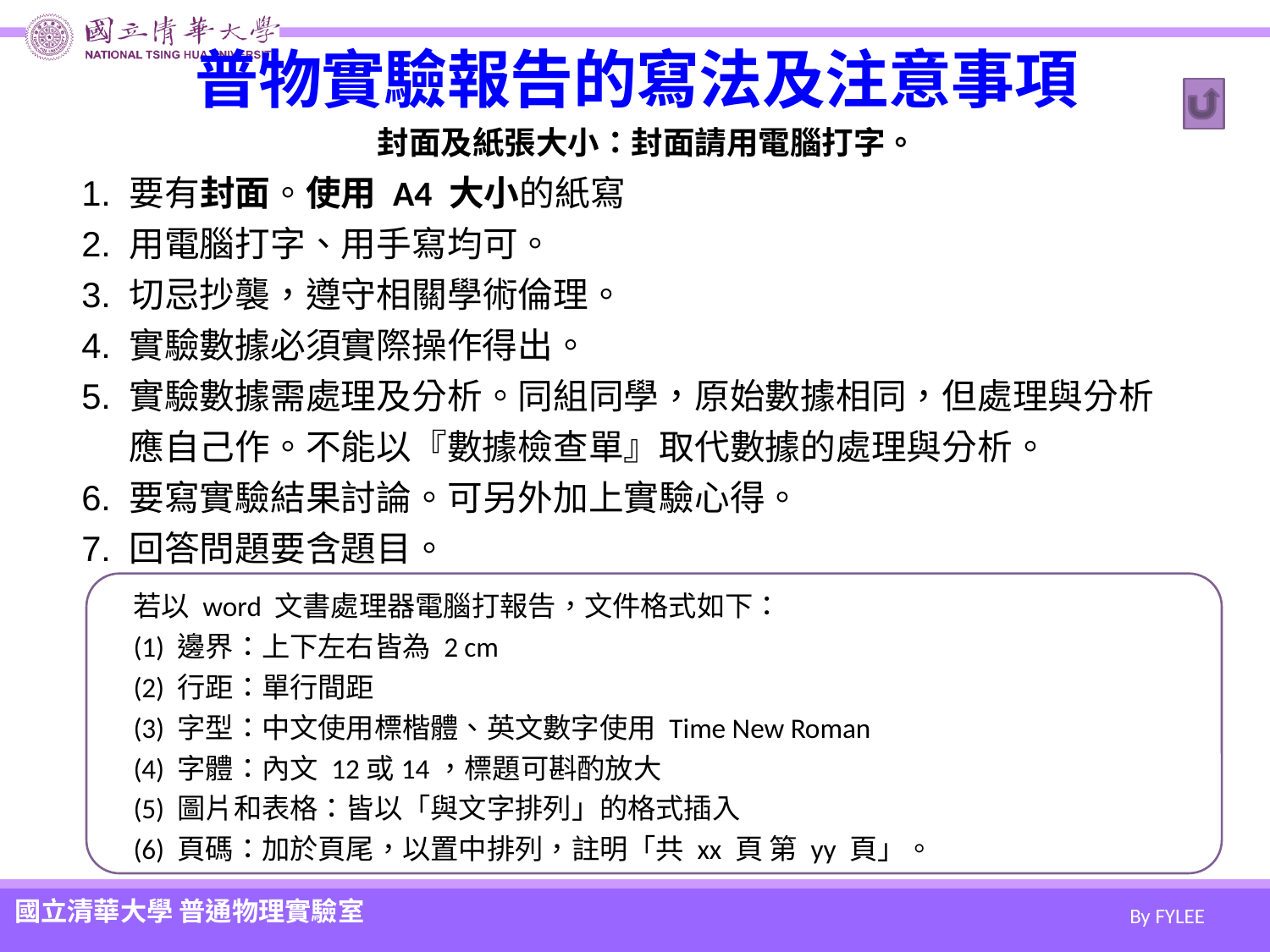

# 普物實驗報告的寫法及注意事項

封面及紙張大小：封面請用電腦打字。
要有封面。使用 A4 大小的紙寫
用電腦打字、用手寫均可。
切忌抄襲，遵守相關學術倫理。
實驗數據必須實際操作得出。
實驗數據需處理及分析。同組同學，原始數據相同，但處理與分析應自己作。不能以『數據檢查單』取代數據的處理與分析。
要寫實驗結果討論。可另外加上實驗心得。
回答問題要含題目。
若以 word 文書處理器電腦打報告，文件格式如下：
(1) 邊界：上下左右皆為 2 cm
(2) 行距：單行間距
(3) 字型：中文使用標楷體、英文數字使用 Time New Roman
(4) 字體：內文 12或14，標題可斟酌放大
(5) 圖片和表格：皆以「與文字排列」的格式插入
(6) 頁碼：加於頁尾，以置中排列，註明「共 xx 頁 第 yy 頁」。